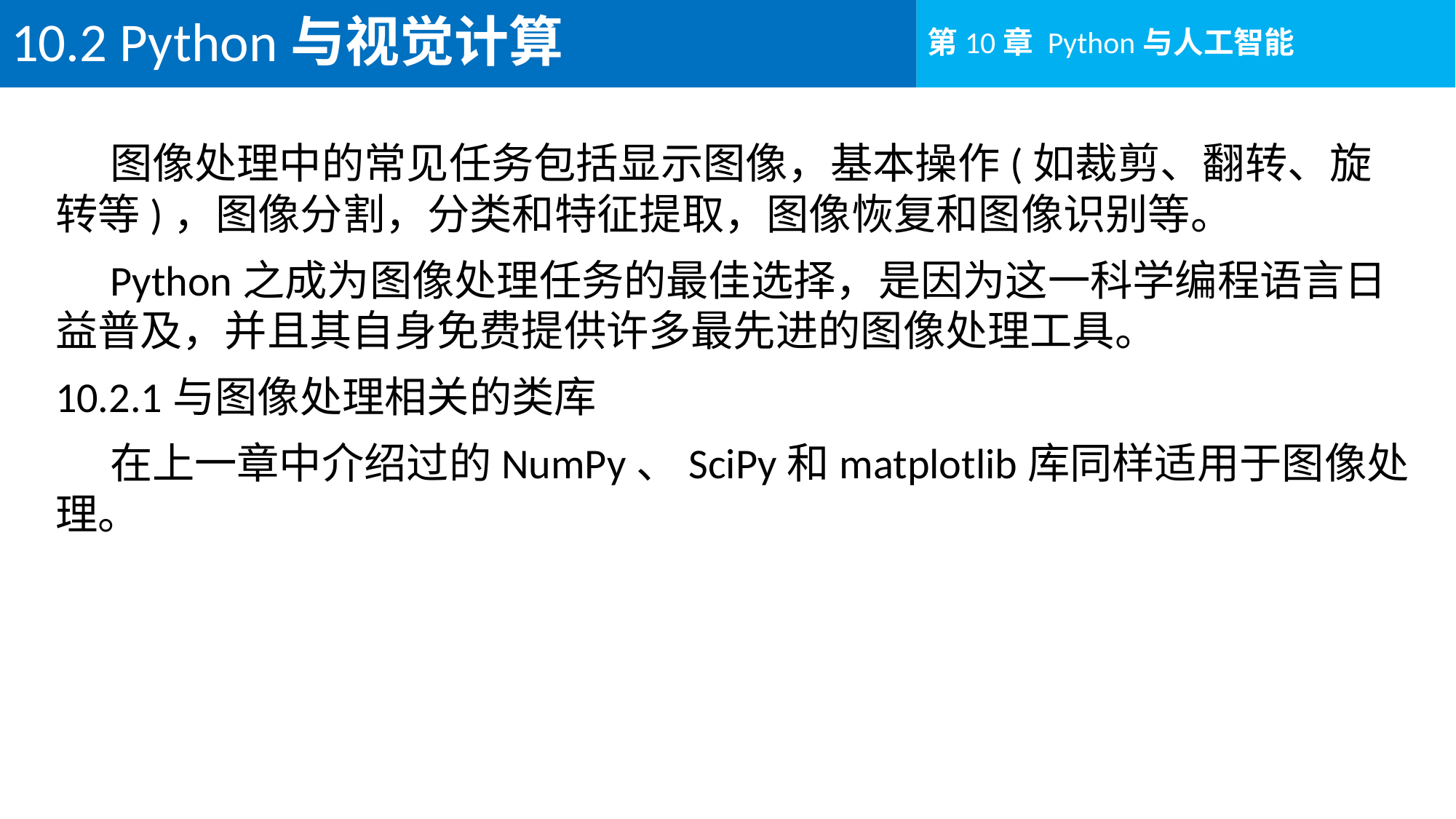

# 10.2 Python与视觉计算
图像处理中的常见任务包括显示图像，基本操作(如裁剪、翻转、旋转等)，图像分割，分类和特征提取，图像恢复和图像识别等。
Python之成为图像处理任务的最佳选择，是因为这一科学编程语言日益普及，并且其自身免费提供许多最先进的图像处理工具。
10.2.1与图像处理相关的类库
在上一章中介绍过的NumPy、SciPy和matplotlib库同样适用于图像处理。